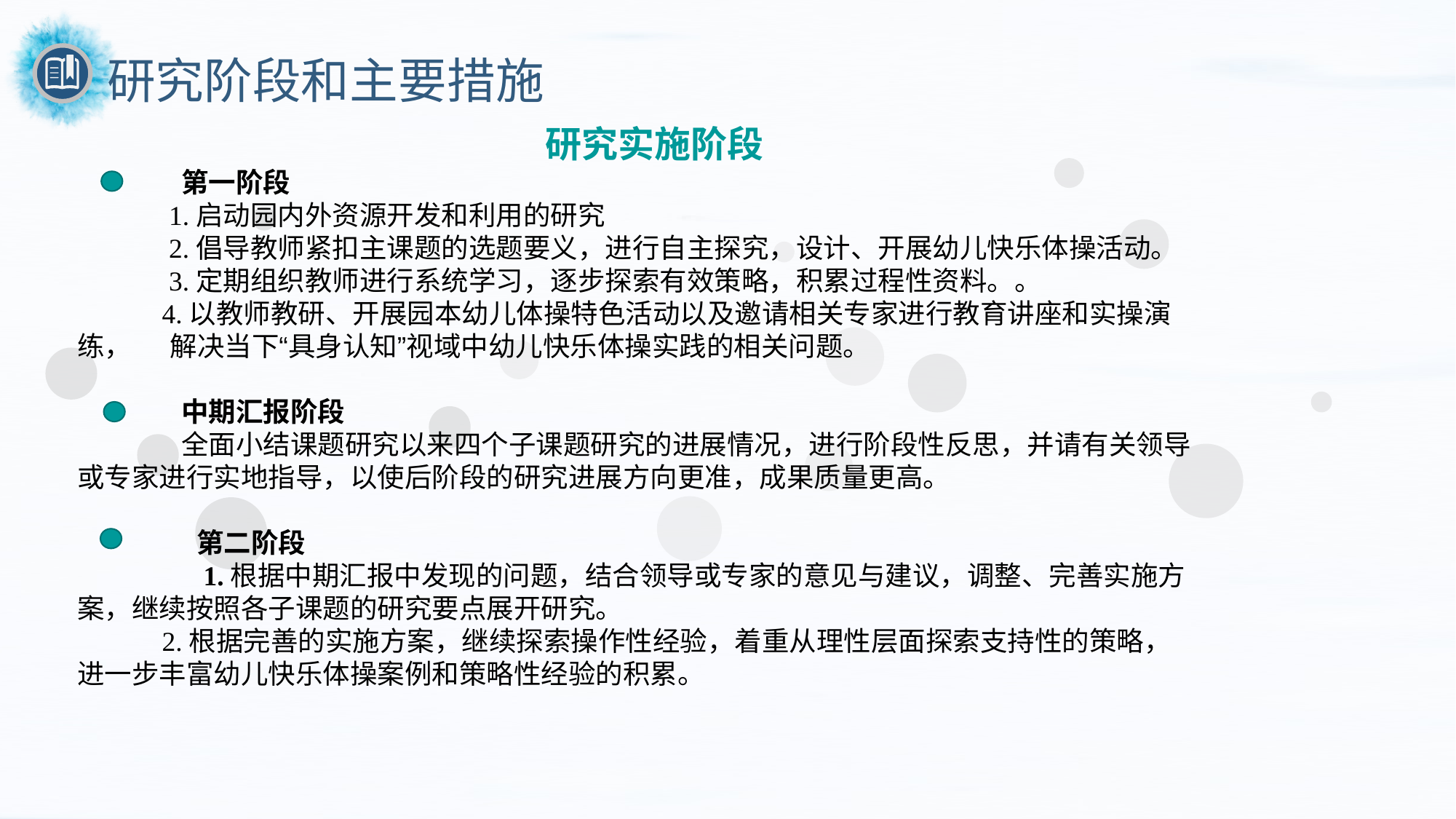

研究阶段和主要措施

研究实施阶段
        第一阶段
        1.启动园内外资源开发和利用的研究
        2.倡导教师紧扣主课题的选题要义，进行自主探究，设计、开展幼儿快乐体操活动。
        3.定期组织教师进行系统学习，逐步探索有效策略，积累过程性资料。。
       4.以教师教研、开展园本幼儿体操特色活动以及邀请相关专家进行教育讲座和实操演练，     解决当下“具身认知”视域中幼儿快乐体操实践的相关问题。

        中期汇报阶段
        全面小结课题研究以来四个子课题研究的进展情况，进行阶段性反思，并请有关领导或专家进行实地指导，以使后阶段的研究进展方向更准，成果质量更高。

          第二阶段             1.根据中期汇报中发现的问题，结合领导或专家的意见与建议，调整、完善实施方案，继续按照各子课题的研究要点展开研究。
       2.根据完善的实施方案，继续探索操作性经验，着重从理性层面探索支持性的策略，进一步丰富幼儿快乐体操案例和策略性经验的积累。